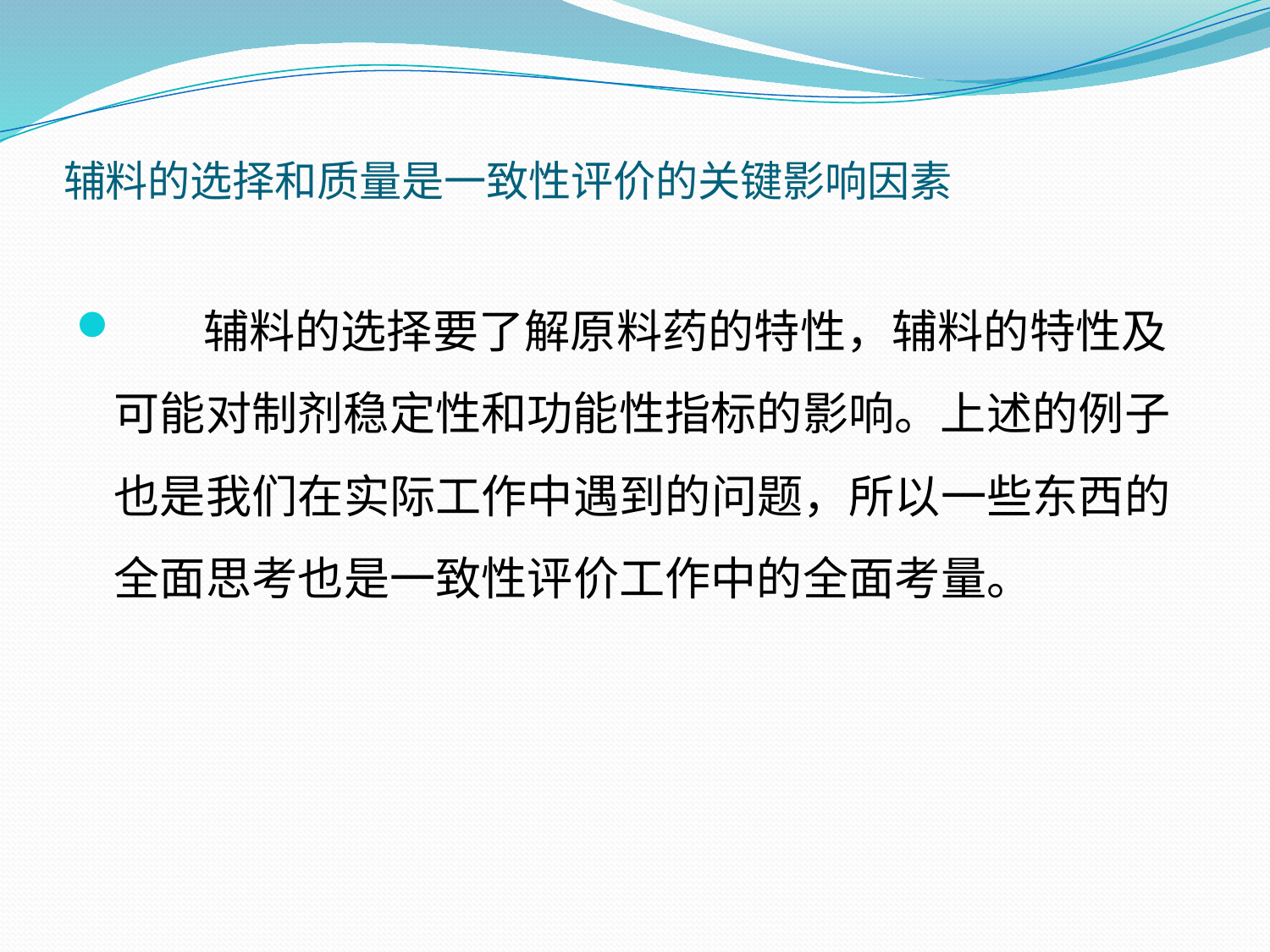

# 辅料的选择和质量是一致性评价的关键影响因素
       辅料的选择要了解原料药的特性，辅料的特性及可能对制剂稳定性和功能性指标的影响。上述的例子也是我们在实际工作中遇到的问题，所以一些东西的全面思考也是一致性评价工作中的全面考量。